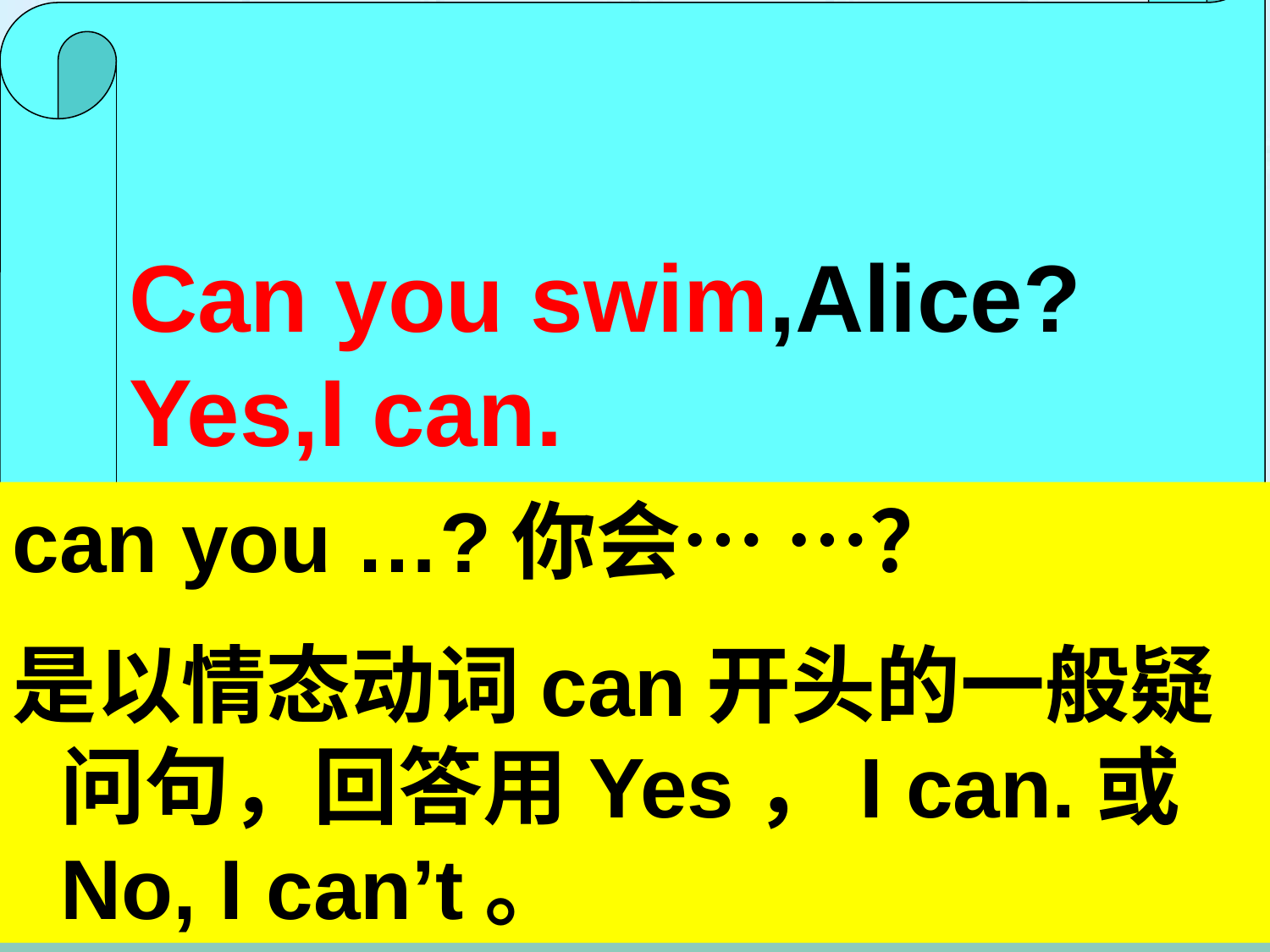

Can you swim,Alice?
Yes,I can.
can you …?你会… …？
是以情态动词can开头的一般疑问句，回答用Yes，I can.或No, I can’t。